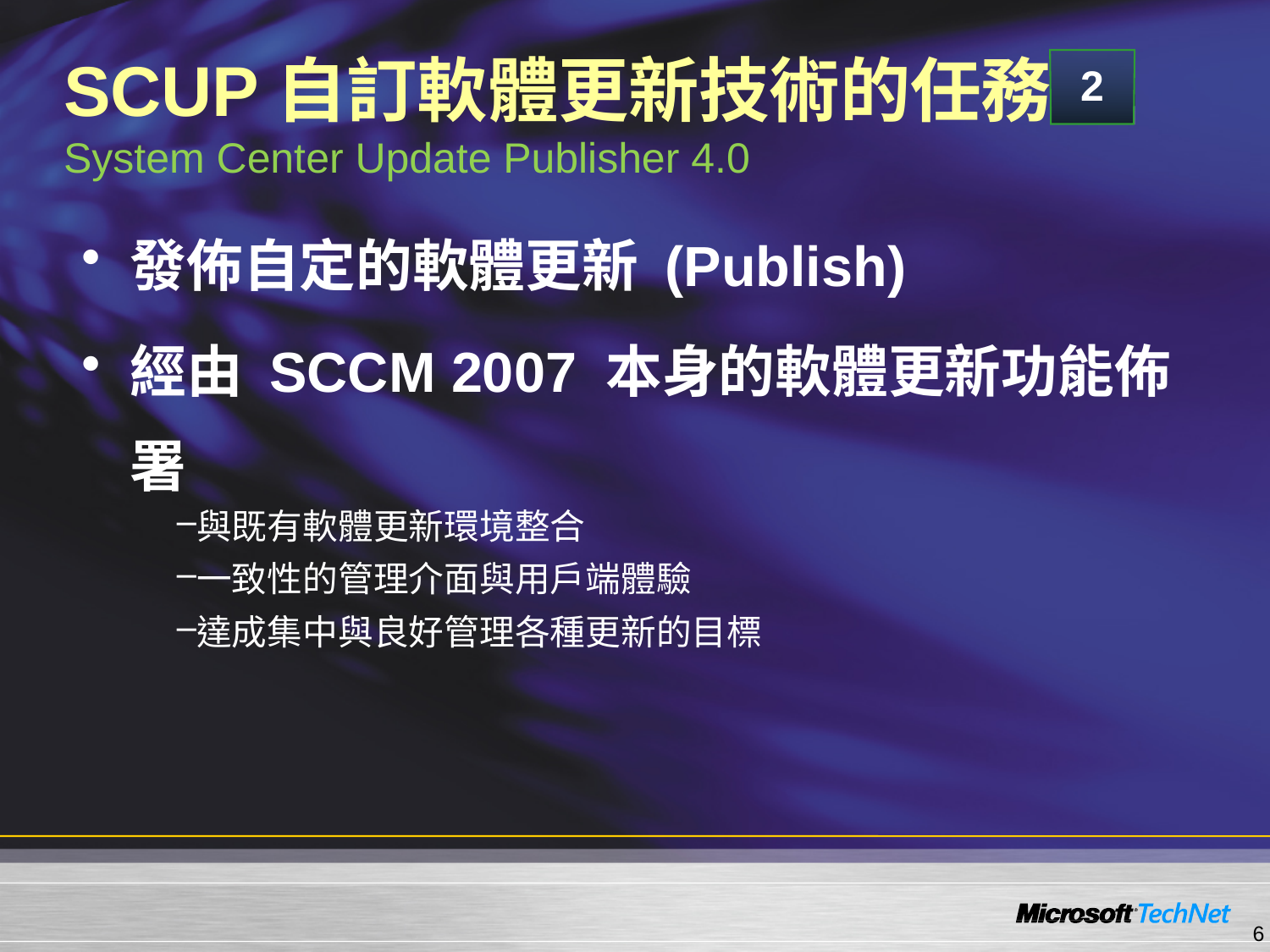

# SCUP自訂軟體更新技術的任務 System Center Update Publisher 4.0
2
發佈自定的軟體更新 (Publish)
經由 SCCM 2007 本身的軟體更新功能佈署
與既有軟體更新環境整合
一致性的管理介面與用戶端體驗
達成集中與良好管理各種更新的目標